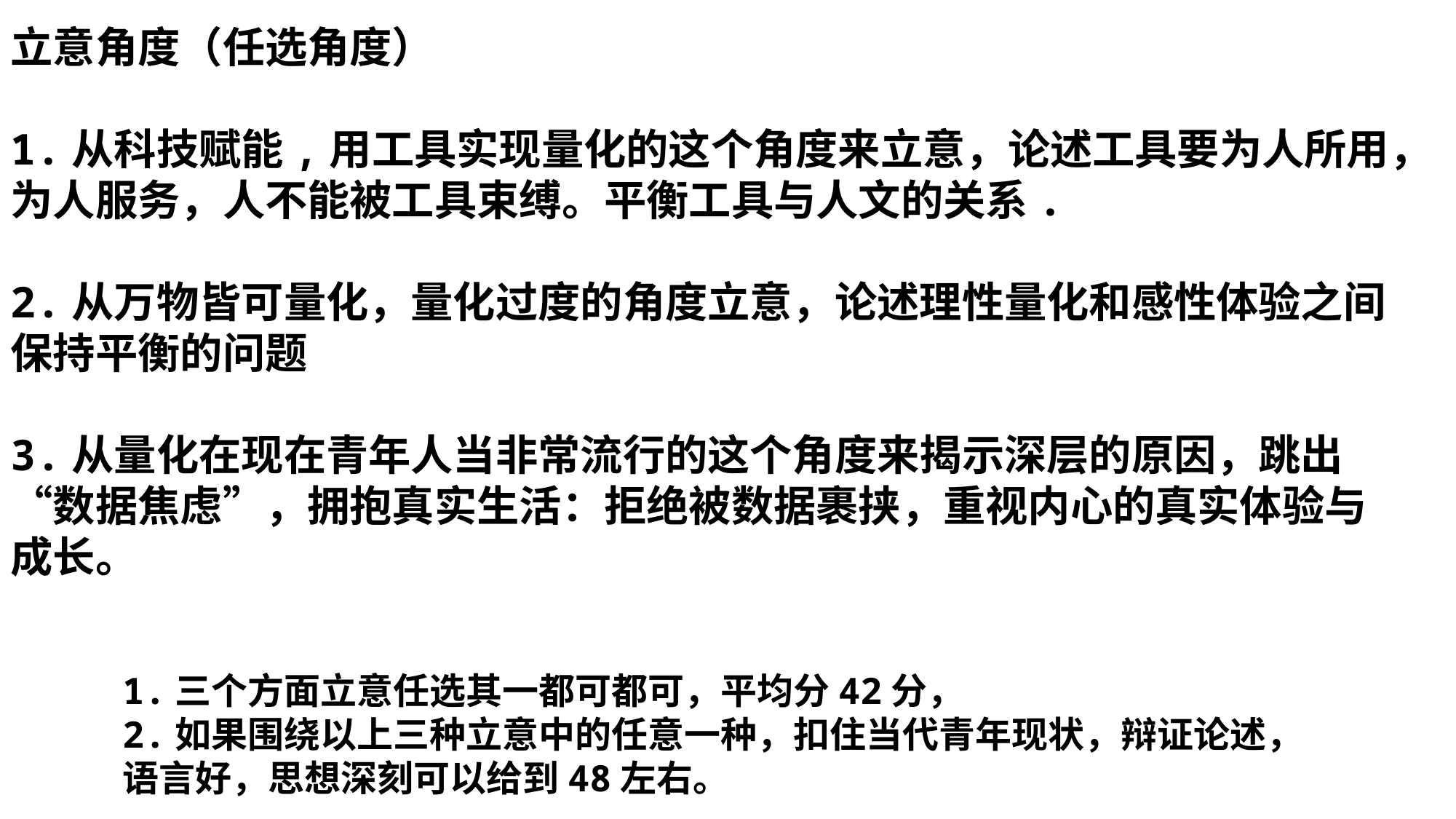

立意角度（任选角度）

1.从科技赋能,用工具实现量化的这个角度来立意，论述工具要为人所用，为人服务，人不能被工具束缚。平衡工具与人文的关系.

2.从万物皆可量化，量化过度的角度立意，论述理性量化和感性体验之间保持平衡的问题

3.从量化在现在青年人当非常流行的这个角度来揭示深层的原因，跳出“数据焦虑”，拥抱真实生活：拒绝被数据裹挟，重视内心的真实体验与成长。
1.三个方面立意任选其一都可都可，平均分42分，
2.如果围绕以上三种立意中的任意一种，扣住当代青年现状，辩证论述，语言好，思想深刻可以给到48左右。